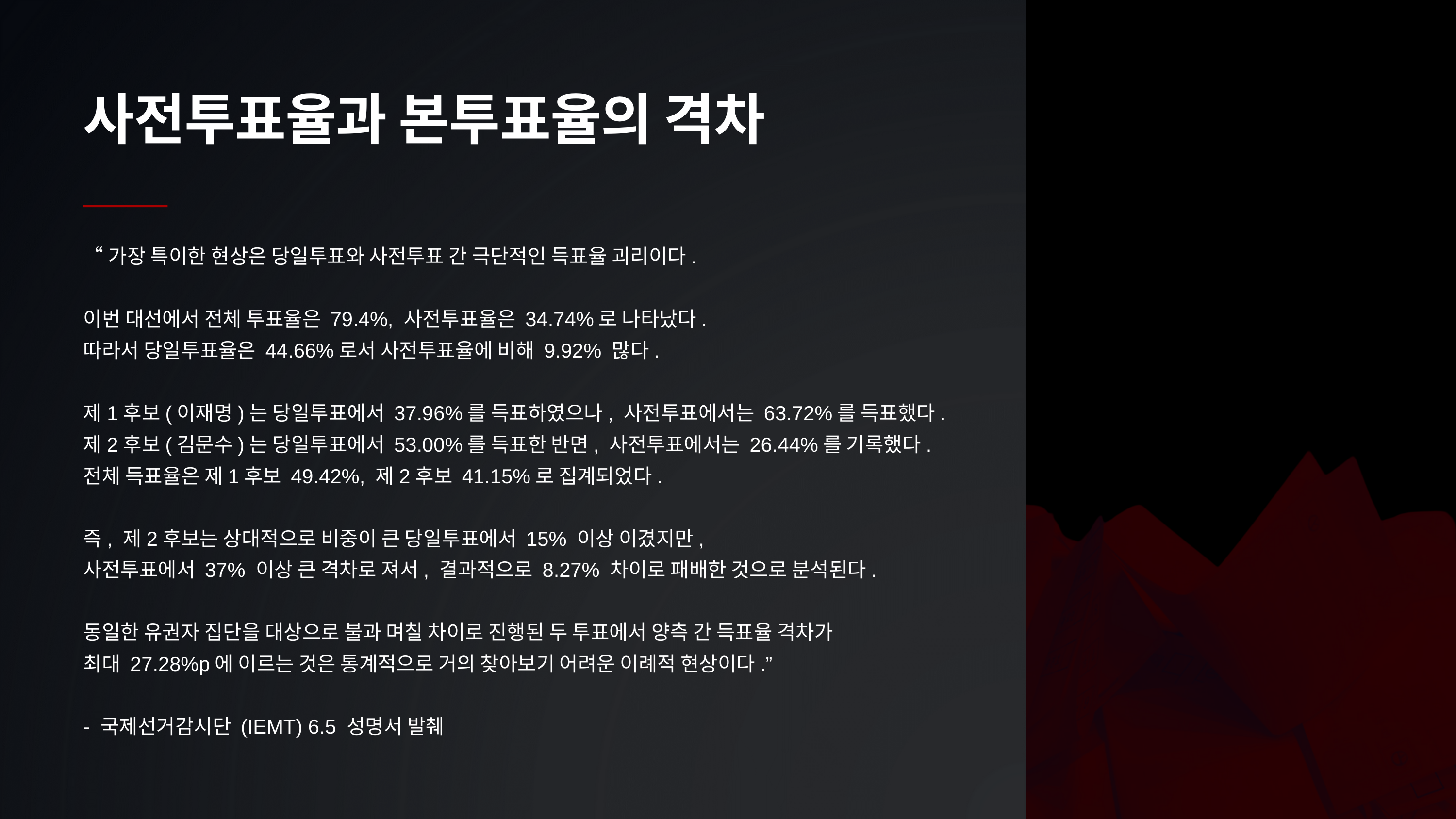

사전투표율과 본투표율의 격차

“가장 특이한 현상은 당일투표와 사전투표 간 극단적인 득표율 괴리이다.

이번 대선에서 전체 투표율은 79.4%, 사전투표율은 34.74%로 나타났다.
따라서 당일투표율은 44.66%로서 사전투표율에 비해 9.92% 많다.

제1후보(이재명)는 당일투표에서 37.96%를 득표하였으나, 사전투표에서는 63.72%를 득표했다.
제2후보(김문수)는 당일투표에서 53.00%를 득표한 반면, 사전투표에서는 26.44%를 기록했다.
전체 득표율은 제1후보 49.42%, 제2후보 41.15%로 집계되었다.

즉, 제2후보는 상대적으로 비중이 큰 당일투표에서 15% 이상 이겼지만,
사전투표에서 37% 이상 큰 격차로 져서, 결과적으로 8.27% 차이로 패배한 것으로 분석된다.

동일한 유권자 집단을 대상으로 불과 며칠 차이로 진행된 두 투표에서 양측 간 득표율 격차가
최대 27.28%p에 이르는 것은 통계적으로 거의 찾아보기 어려운 이례적 현상이다.”

- 국제선거감시단 (IEMT) 6.5 성명서 발췌